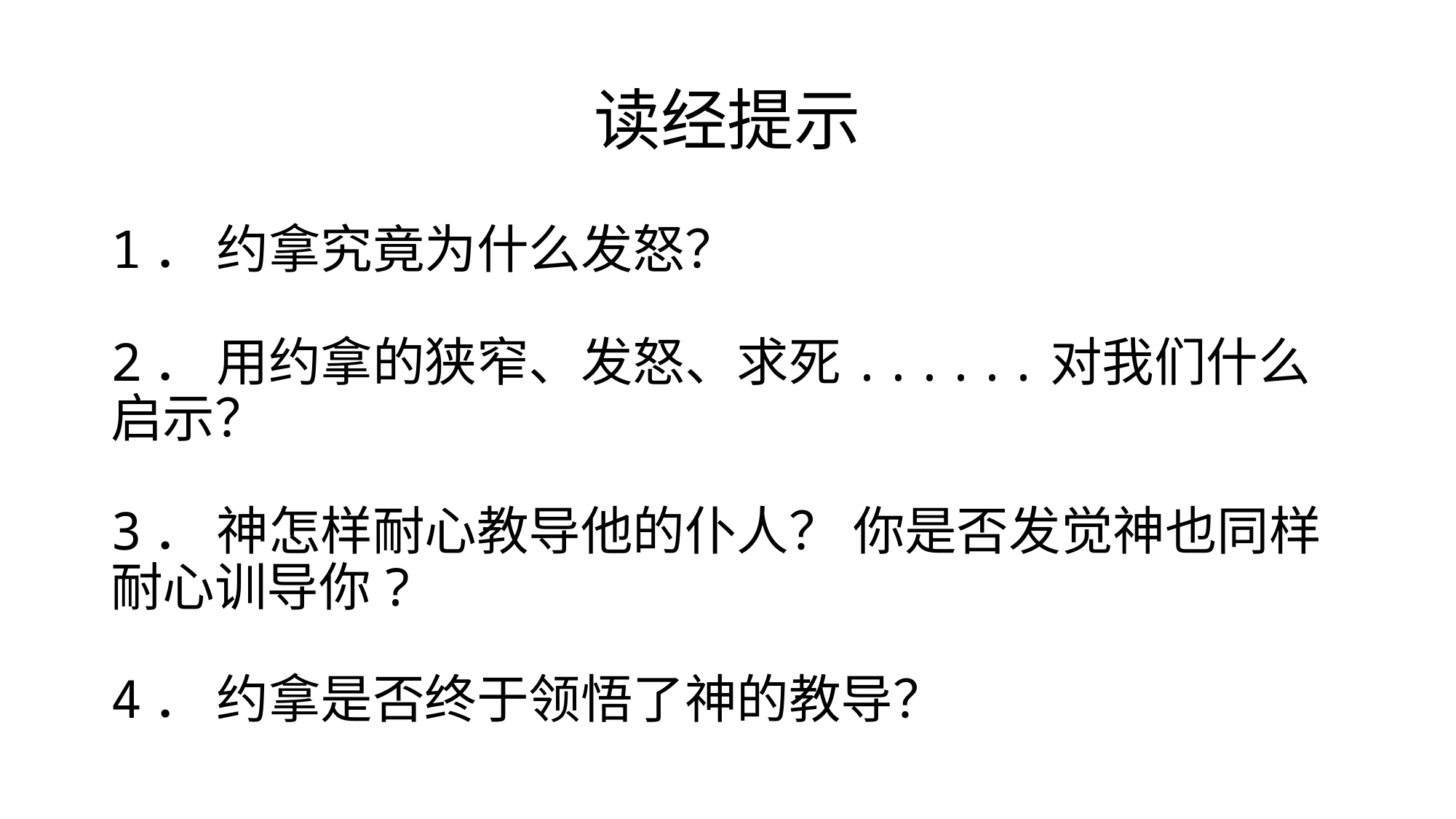

# 读经提示
1． 约拿究竟为什么发怒？
2． 用约拿的狭窄、发怒、求死......对我们什么启示？
3． 神怎样耐心教导他的仆人？ 你是否发觉神也同样耐心训导你?
4． 约拿是否终于领悟了神的教导？